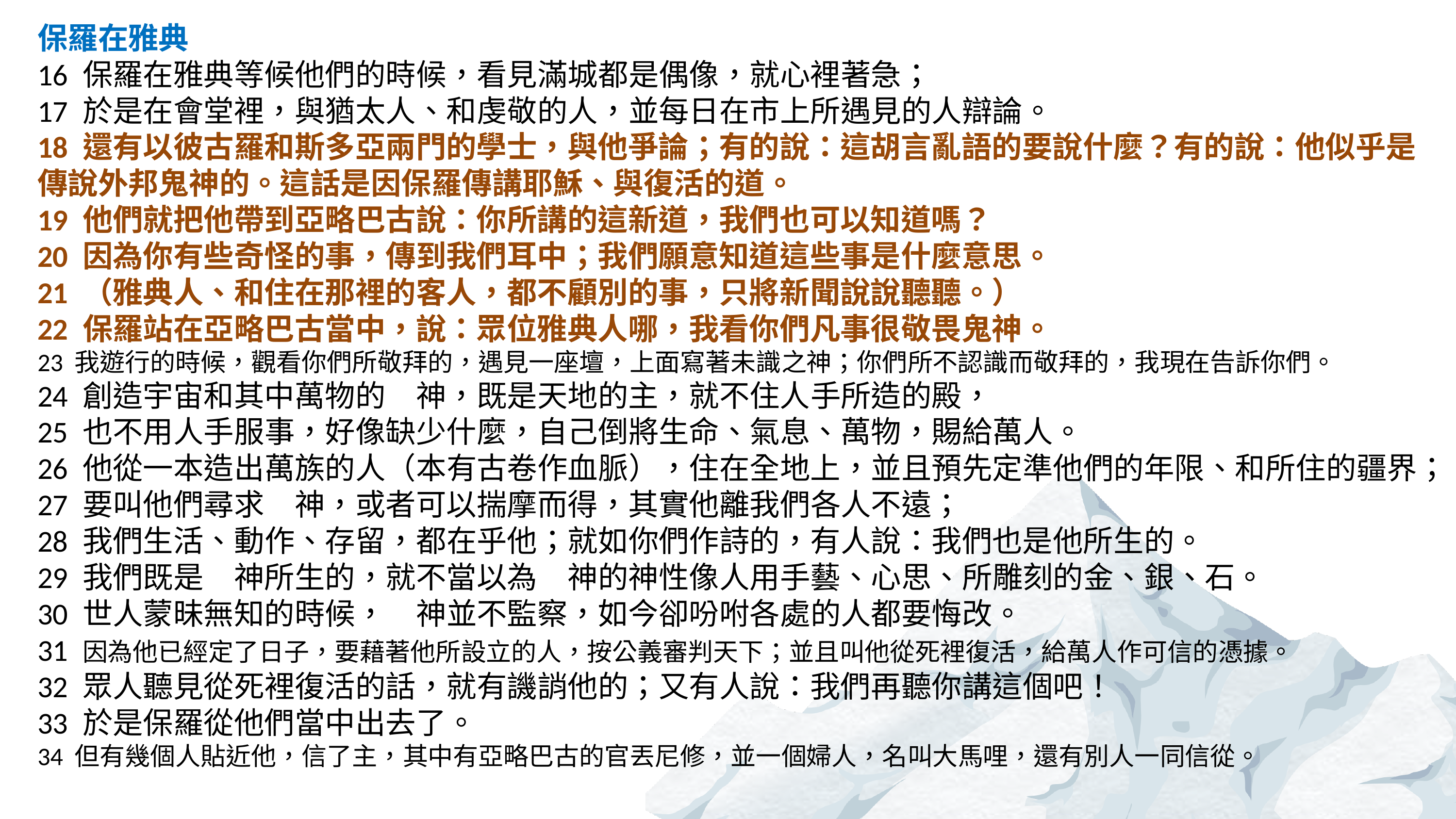

保羅在雅典
16 保羅在雅典等候他們的時候，看見滿城都是偶像，就心裡著急；
17 於是在會堂裡，與猶太人、和虔敬的人，並每日在市上所遇見的人辯論。
18 還有以彼古羅和斯多亞兩門的學士，與他爭論；有的說：這胡言亂語的要說什麼？有的說：他似乎是傳說外邦鬼神的。這話是因保羅傳講耶穌、與復活的道。
19 他們就把他帶到亞略巴古說：你所講的這新道，我們也可以知道嗎？
20 因為你有些奇怪的事，傳到我們耳中；我們願意知道這些事是什麼意思。
21 （雅典人、和住在那裡的客人，都不顧別的事，只將新聞說說聽聽。）
22 保羅站在亞略巴古當中，說：眾位雅典人哪，我看你們凡事很敬畏鬼神。
23 我遊行的時候，觀看你們所敬拜的，遇見一座壇，上面寫著未識之神；你們所不認識而敬拜的，我現在告訴你們。
24 創造宇宙和其中萬物的　神，既是天地的主，就不住人手所造的殿，
25 也不用人手服事，好像缺少什麼，自己倒將生命、氣息、萬物，賜給萬人。
26 他從一本造出萬族的人（本有古卷作血脈），住在全地上，並且預先定準他們的年限、和所住的疆界；
27 要叫他們尋求　神，或者可以揣摩而得，其實他離我們各人不遠；
28 我們生活、動作、存留，都在乎他；就如你們作詩的，有人說：我們也是他所生的。
29 我們既是　神所生的，就不當以為　神的神性像人用手藝、心思、所雕刻的金、銀、石。
30 世人蒙昧無知的時候，　神並不監察，如今卻吩咐各處的人都要悔改。
31 因為他已經定了日子，要藉著他所設立的人，按公義審判天下；並且叫他從死裡復活，給萬人作可信的憑據。
32 眾人聽見從死裡復活的話，就有譏誚他的；又有人說：我們再聽你講這個吧！
33 於是保羅從他們當中出去了。
34 但有幾個人貼近他，信了主，其中有亞略巴古的官丟尼修，並一個婦人，名叫大馬哩，還有別人一同信從。